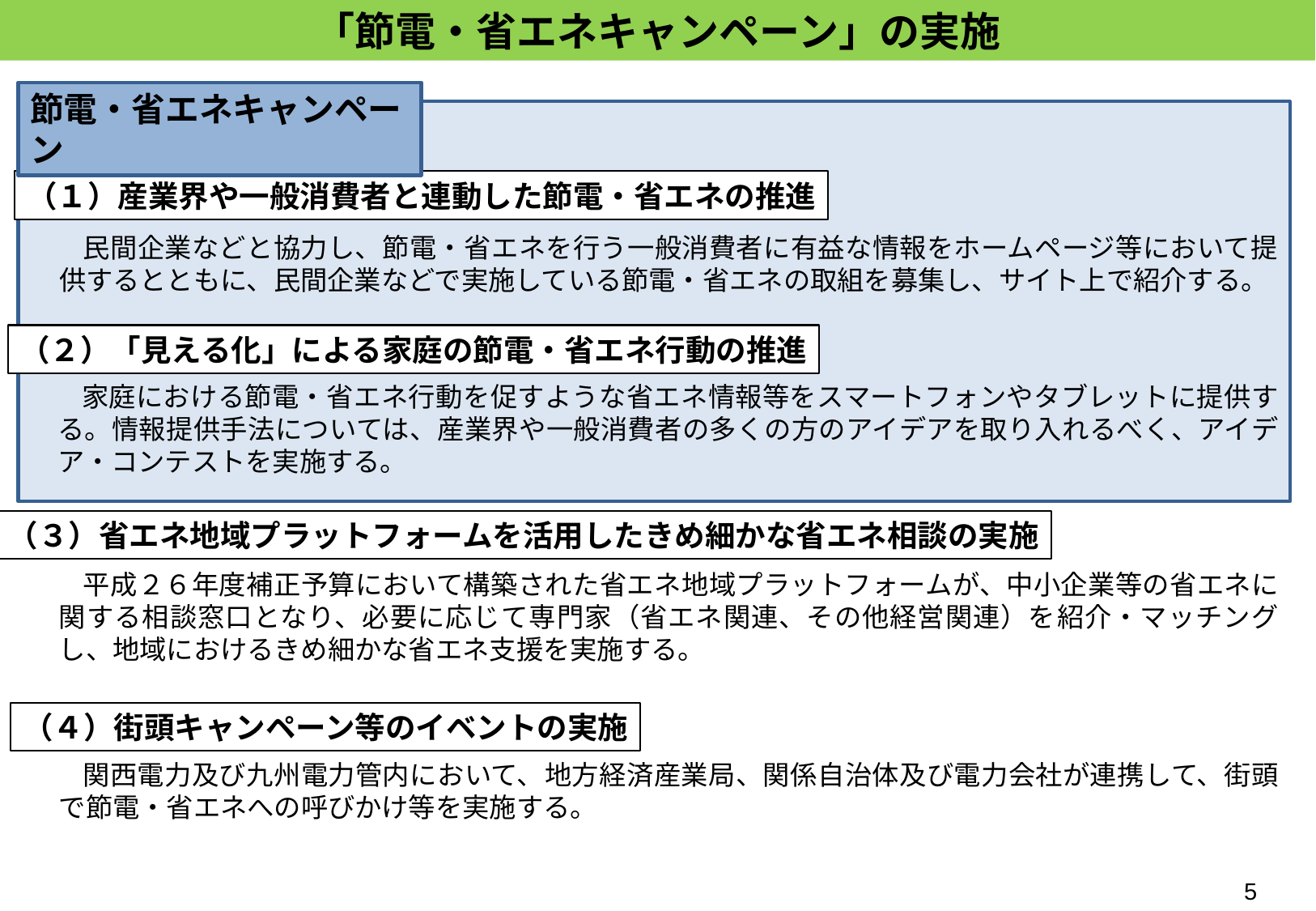

「節電・省エネキャンペーン」の実施
節電・省エネキャンペーン

（１）産業界や一般消費者と連動した節電・省エネの推進
民間企業などと協力し、節電・省エネを行う一般消費者に有益な情報をホームページ等において提供するとともに、民間企業などで実施している節電・省エネの取組を募集し、サイト上で紹介する。
（２）「見える化」による家庭の節電・省エネ行動の推進
家庭における節電・省エネ行動を促すような省エネ情報等をスマートフォンやタブレットに提供する。情報提供手法については、産業界や一般消費者の多くの方のアイデアを取り入れるべく、アイデア・コンテストを実施する。
（３）省エネ地域プラットフォームを活用したきめ細かな省エネ相談の実施
　平成２６年度補正予算において構築された省エネ地域プラットフォームが、中小企業等の省エネに関する相談窓口となり、必要に応じて専門家（省エネ関連、その他経営関連）を紹介・マッチングし、地域におけるきめ細かな省エネ支援を実施する。
（４）街頭キャンペーン等のイベントの実施
　関西電力及び九州電力管内において、地方経済産業局、関係自治体及び電力会社が連携して、街頭で節電・省エネへの呼びかけ等を実施する。
5